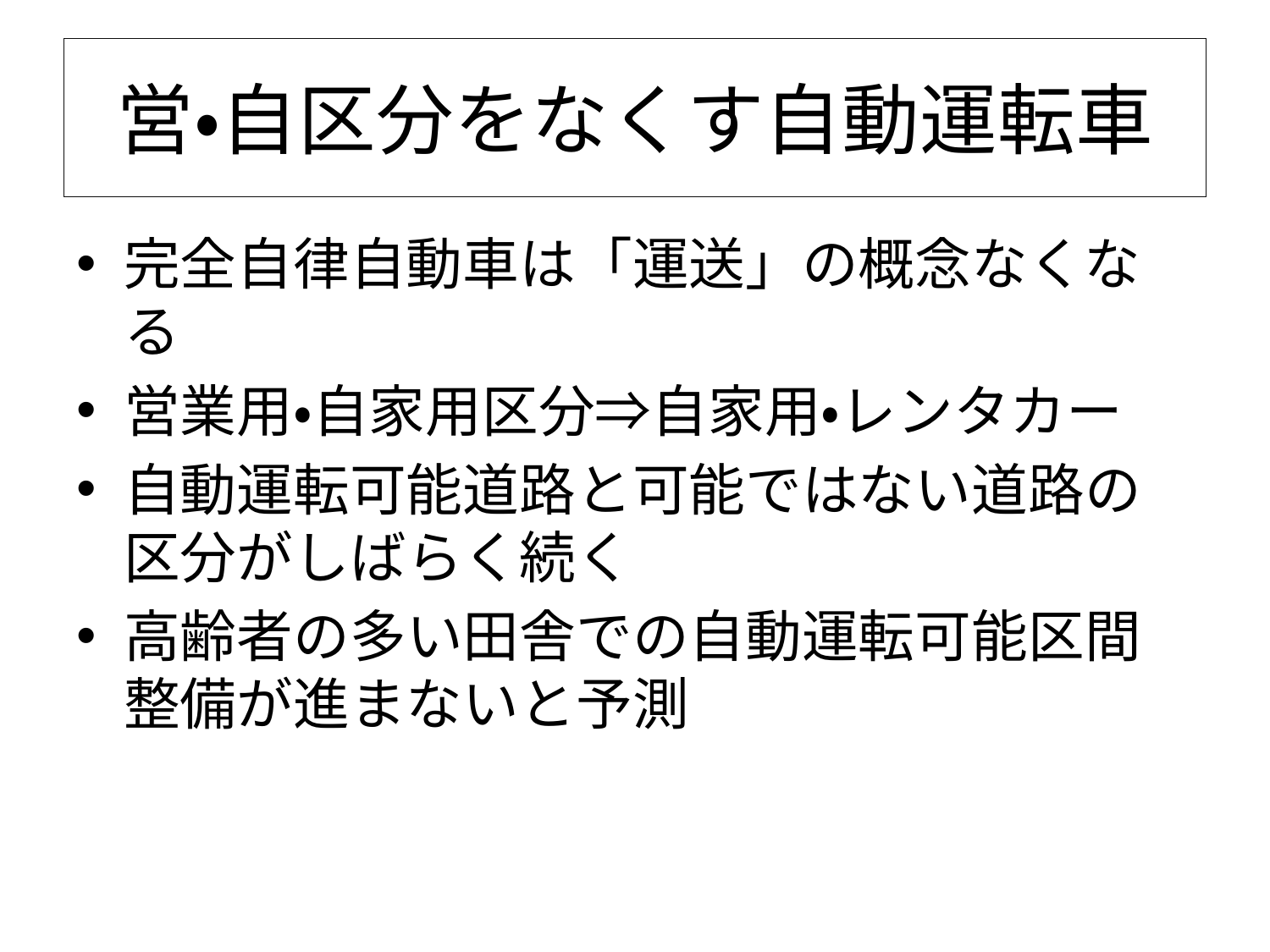

# 営・自区分をなくす自動運転車
完全自律自動車は「運送」の概念なくなる
営業用・自家用区分⇒自家用・レンタカー
自動運転可能道路と可能ではない道路の区分がしばらく続く
高齢者の多い田舎での自動運転可能区間整備が進まないと予測